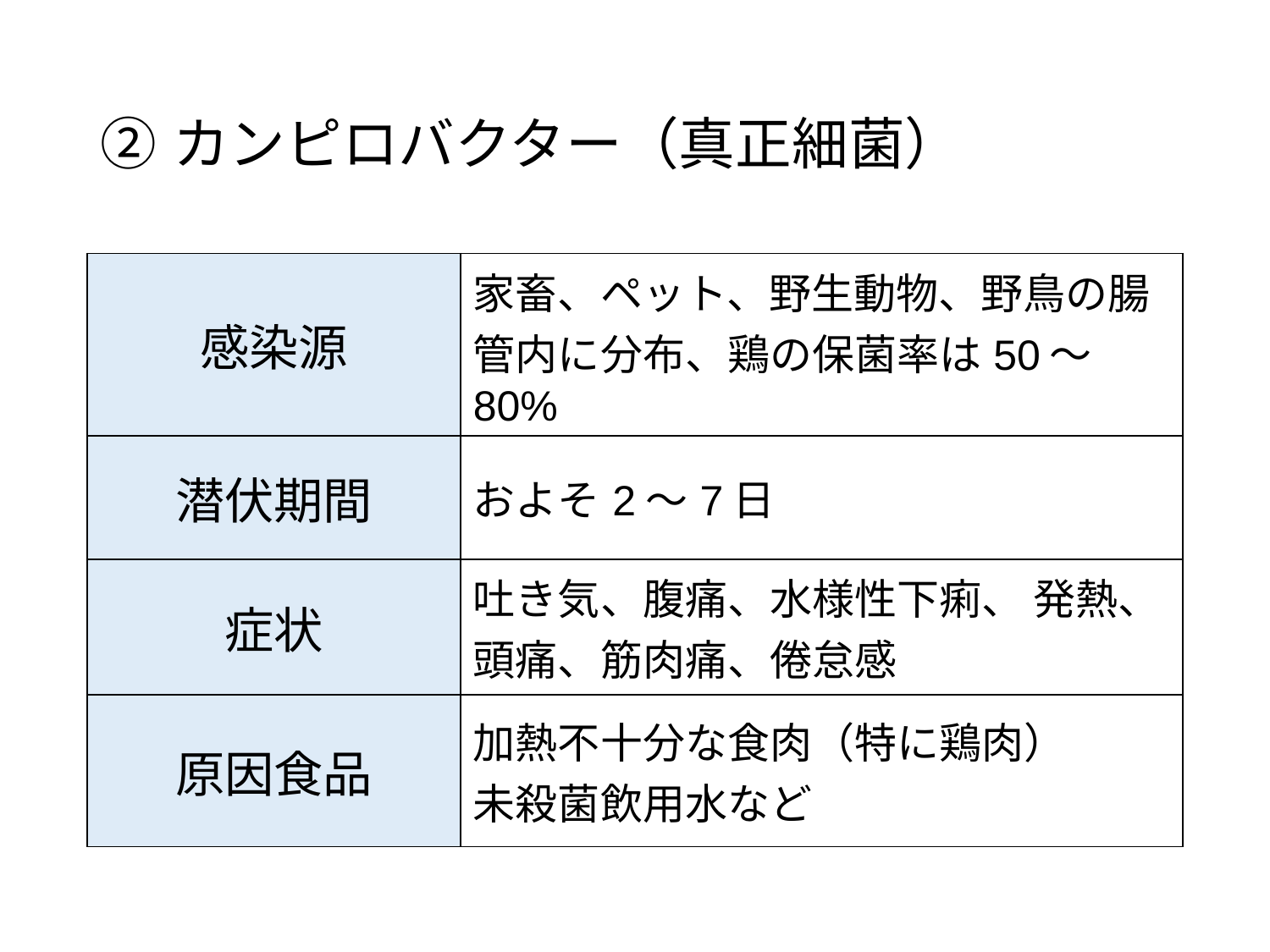

# ②カンピロバクター（真正細菌）
| 感染源 | 家畜、ペット、野生動物、野鳥の腸管内に分布、鶏の保菌率は50～80% |
| --- | --- |
| 潜伏期間 | およそ2〜7日 |
| 症状 | 吐き気、腹痛、水様性下痢、 発熱、 頭痛、筋肉痛、倦怠感 |
| 原因食品 | 加熱不十分な食肉（特に鶏肉） 未殺菌飲用水など |